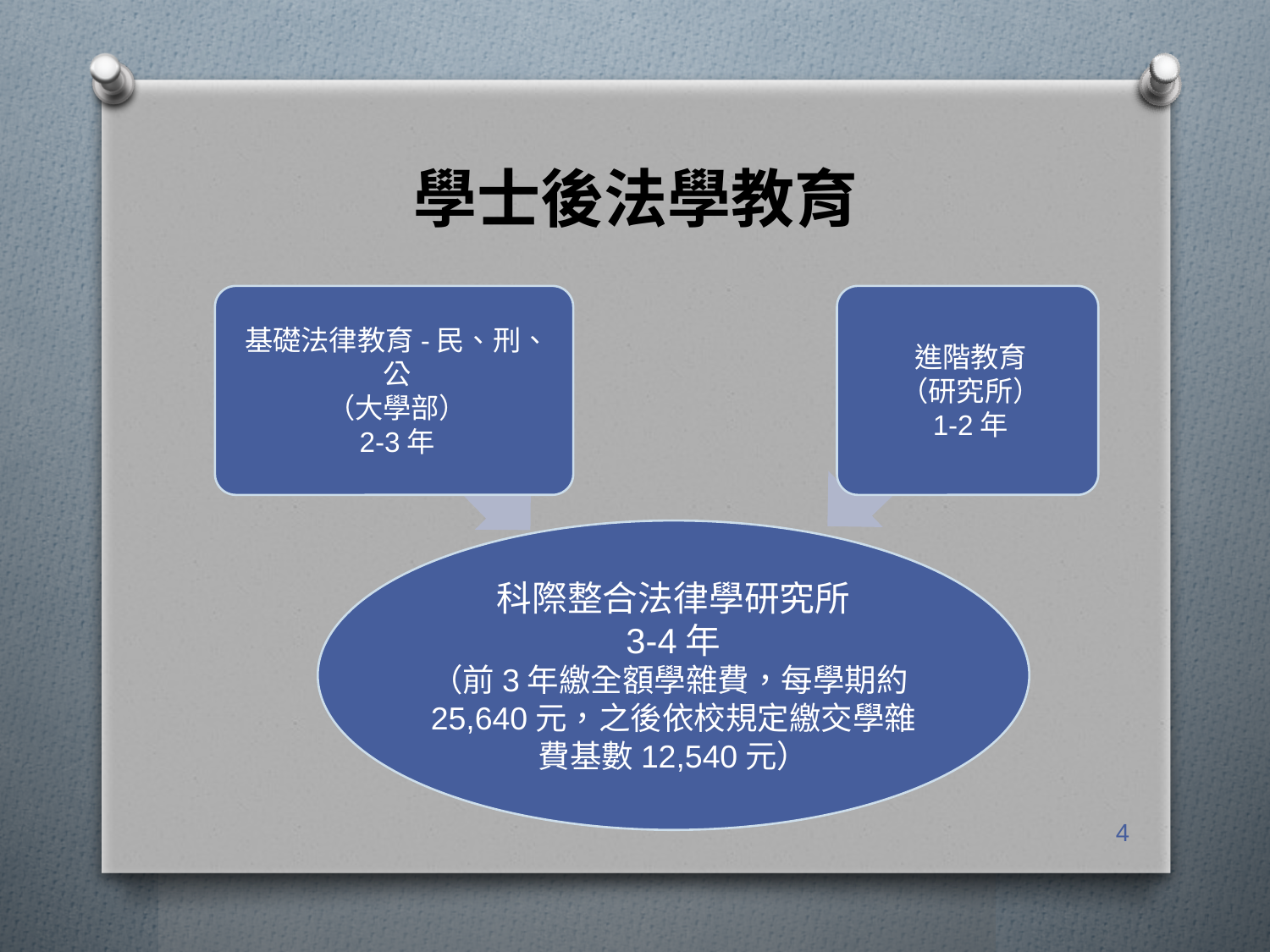

# 學士後法學教育
科際整合法律學研究所
3-4年
（前3年繳全額學雜費，每學期約25,640元，之後依校規定繳交學雜費基數12,540元）
基礎法律教育-民、刑、公
（大學部）
2-3年
進階教育
（研究所）
1-2年
4